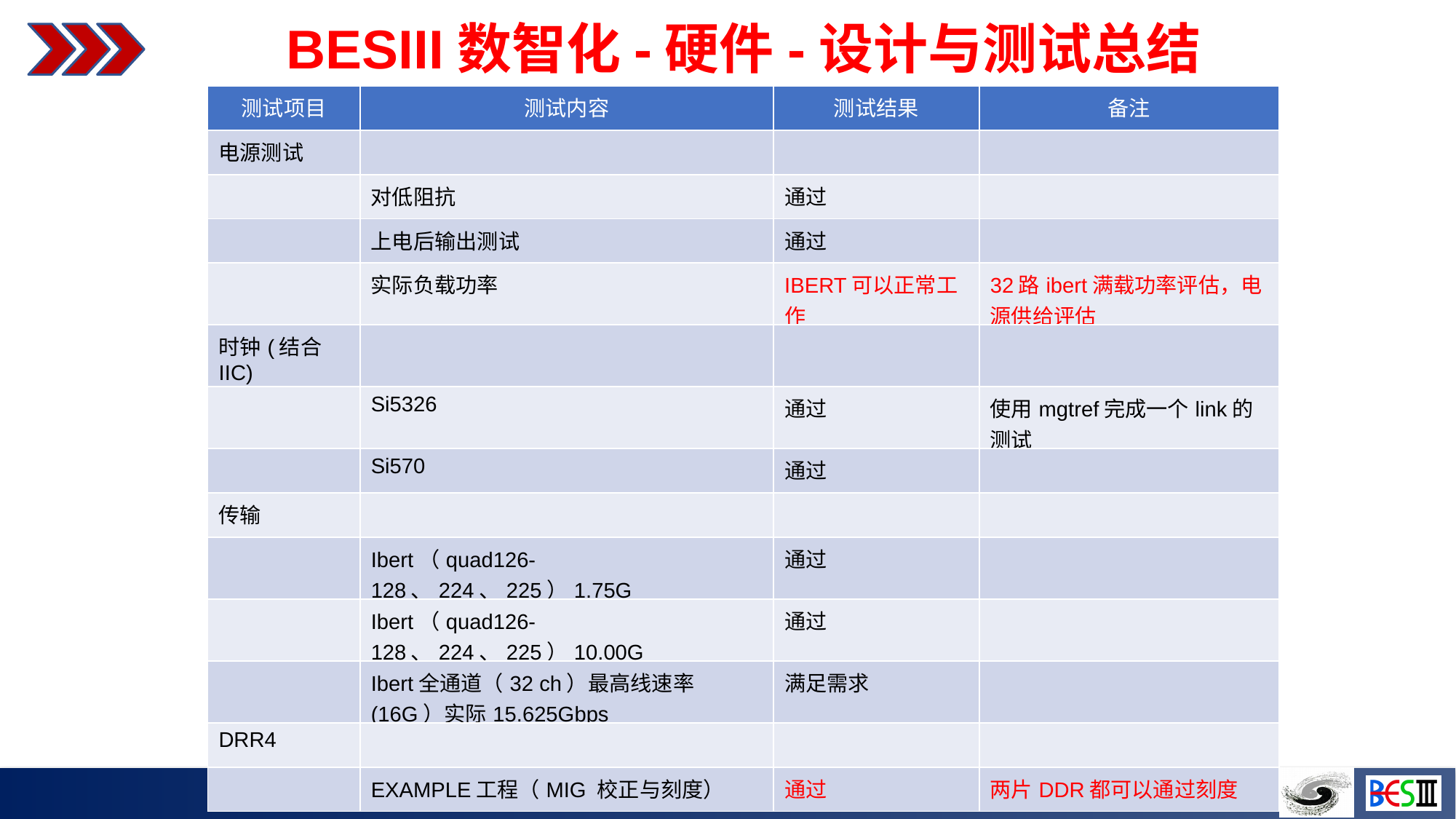

BESIII数智化-硬件-设计与测试总结
| 测试项目 | 测试内容 | 测试结果 | 备注 |
| --- | --- | --- | --- |
| 电源测试 |  |  |  |
|  | 对低阻抗 | 通过 |  |
|  | 上电后输出测试 | 通过 |  |
|  | 实际负载功率 | IBERT可以正常工作 | 32路ibert满载功率评估，电源供给评估 |
| 时钟(结合IIC) |  |  |  |
|  | Si5326 | 通过 | 使用mgtref完成一个link的测试 |
|  | Si570 | 通过 |  |
| 传输 |  |  |  |
|  | Ibert（quad126-128、224、225）1.75G | 通过 |  |
|  | Ibert（quad126-128、224、225）10.00G | 通过 |  |
|  | Ibert全通道（32 ch）最高线速率(16G）实际15.625Gbps | 满足需求 |  |
| DRR4 |  |  |  |
|  | EXAMPLE工程（MIG 校正与刻度） | 通过 | 两片DDR都可以通过刻度 |